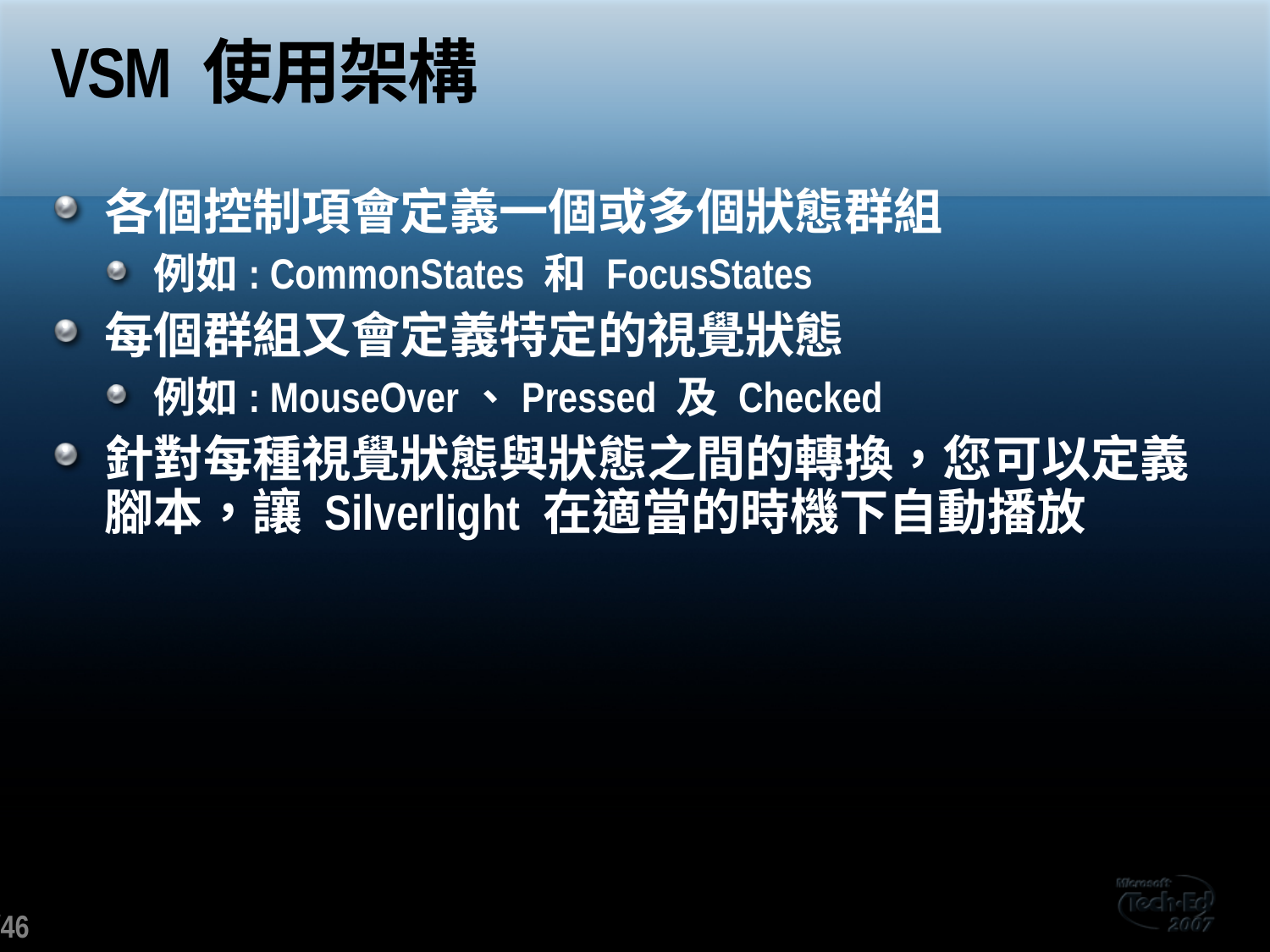

# VSM 使用架構
各個控制項會定義一個或多個狀態群組
例如: CommonStates 和 FocusStates
每個群組又會定義特定的視覺狀態
例如: MouseOver、Pressed 及 Checked
針對每種視覺狀態與狀態之間的轉換，您可以定義腳本，讓 Silverlight 在適當的時機下自動播放